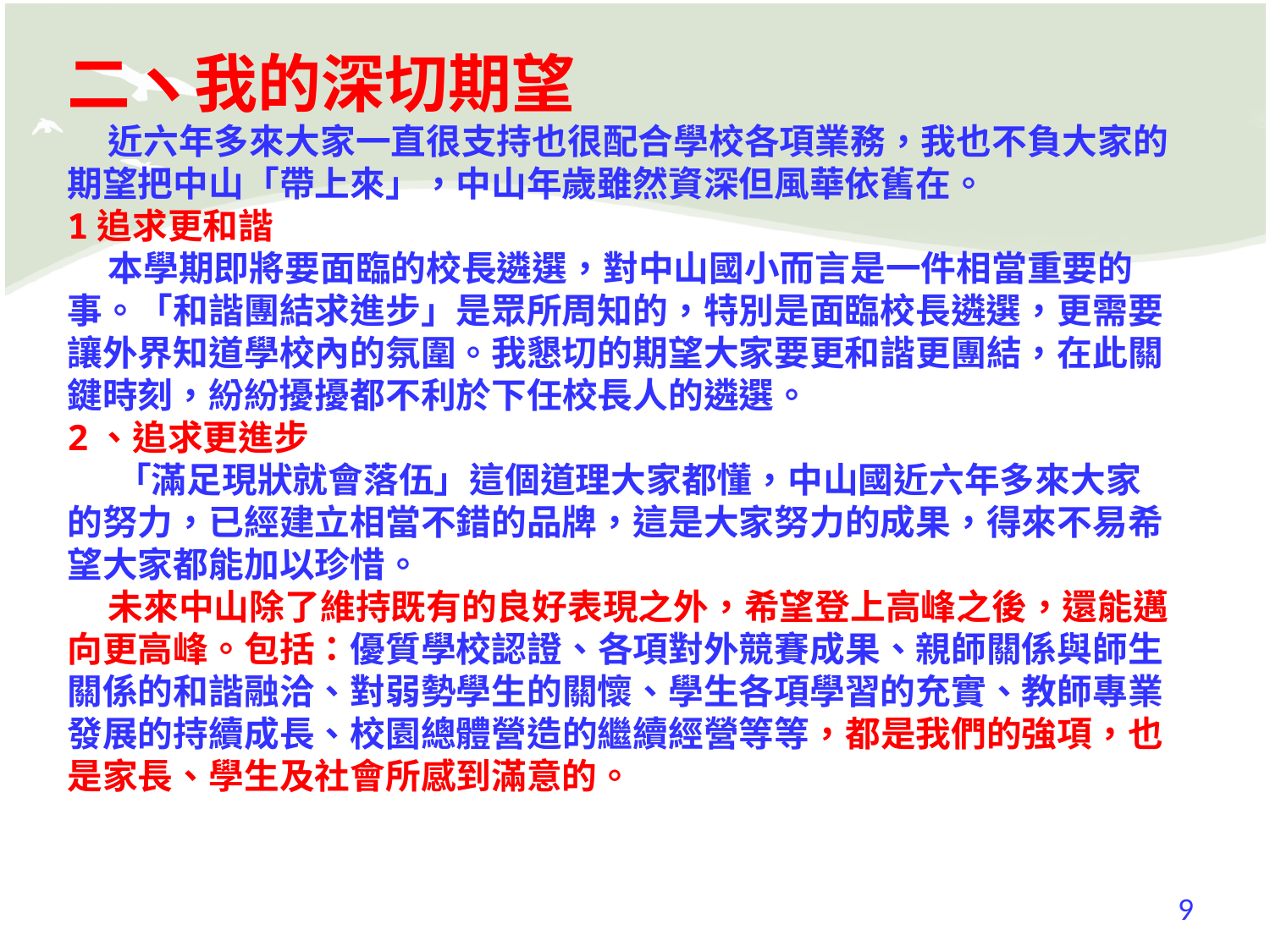

二ヽ我的深切期望
    近六年多來大家一直很支持也很配合學校各項業務，我也不負大家的期望把中山「帶上來」，中山年歲雖然資深但風華依舊在。
1追求更和諧
    本學期即將要面臨的校長遴選，對中山國小而言是一件相當重要的事。「和諧團結求進步」是眾所周知的，特別是面臨校長遴選，更需要讓外界知道學校內的氛圍。我懇切的期望大家要更和諧更團結，在此關鍵時刻，紛紛擾擾都不利於下任校長人的遴選。
2、追求更進步
     「滿足現狀就會落伍」這個道理大家都懂，中山國近六年多來大家的努力，已經建立相當不錯的品牌，這是大家努力的成果，得來不易希望大家都能加以珍惜。
    未來中山除了維持既有的良好表現之外，希望登上高峰之後，還能邁向更高峰。包括：優質學校認證、各項對外競賽成果、親師關係與師生關係的和諧融洽、對弱勢學生的關懷、學生各項學習的充實、教師專業發展的持續成長、校園總體營造的繼續經營等等，都是我們的強項，也是家長、學生及社會所感到滿意的。
9